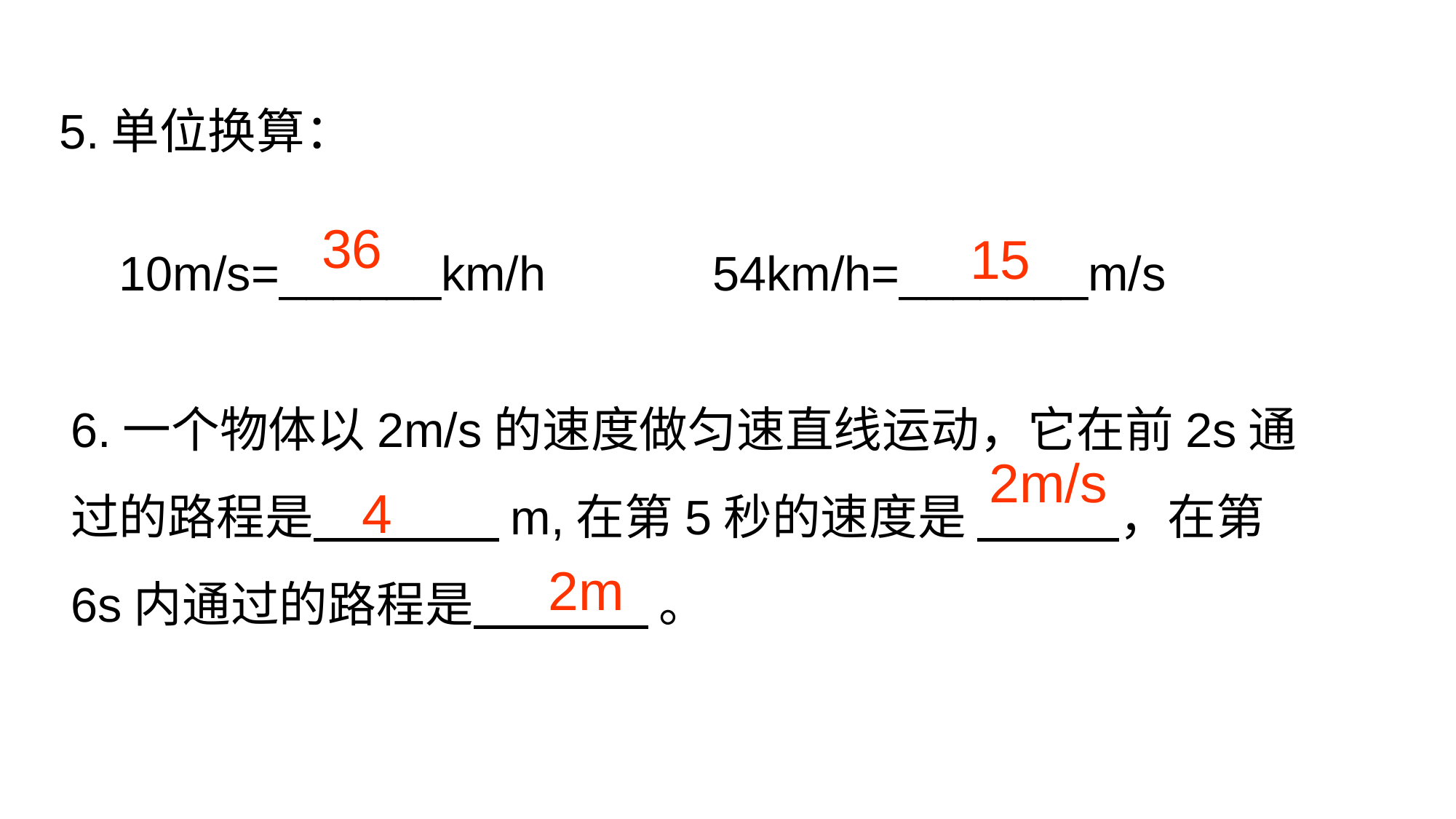

5.单位换算：
10m/s=______km/h
36
54km/h=_______m/s
15
6.一个物体以2m/s的速度做匀速直线运动，它在前2s通过的路程是                 m,在第5秒的速度是              ，在第6s内通过的路程是                 。
2m/s
4
2m